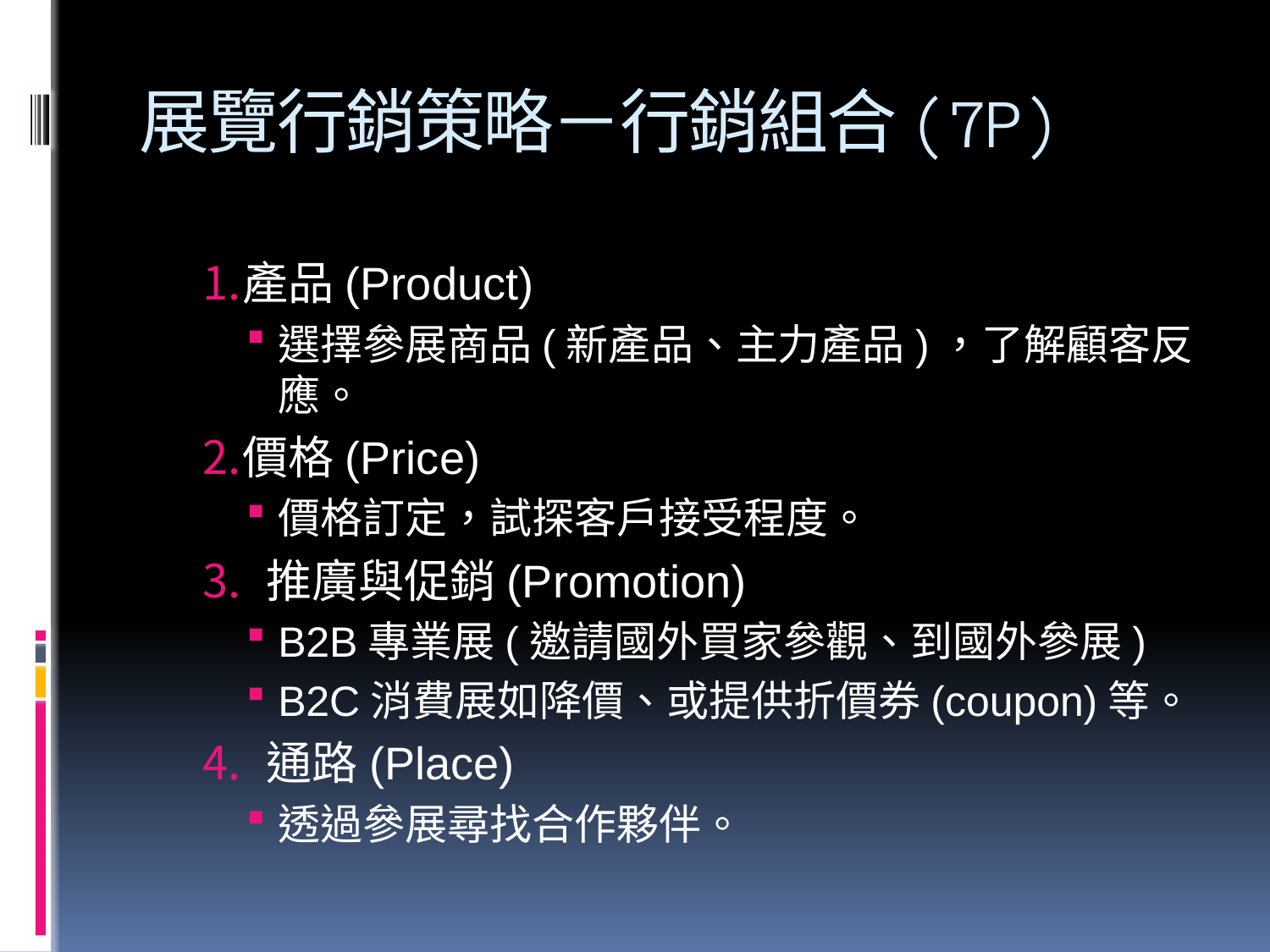

# 展覽行銷策略－行銷組合(7P)
產品(Product)
選擇參展商品(新產品、主力產品)，了解顧客反應。
價格(Price)
價格訂定，試探客戶接受程度。
推廣與促銷(Promotion)
B2B專業展(邀請國外買家參觀、到國外參展)
B2C消費展如降價、或提供折價券(coupon)等。
通路(Place)
透過參展尋找合作夥伴。